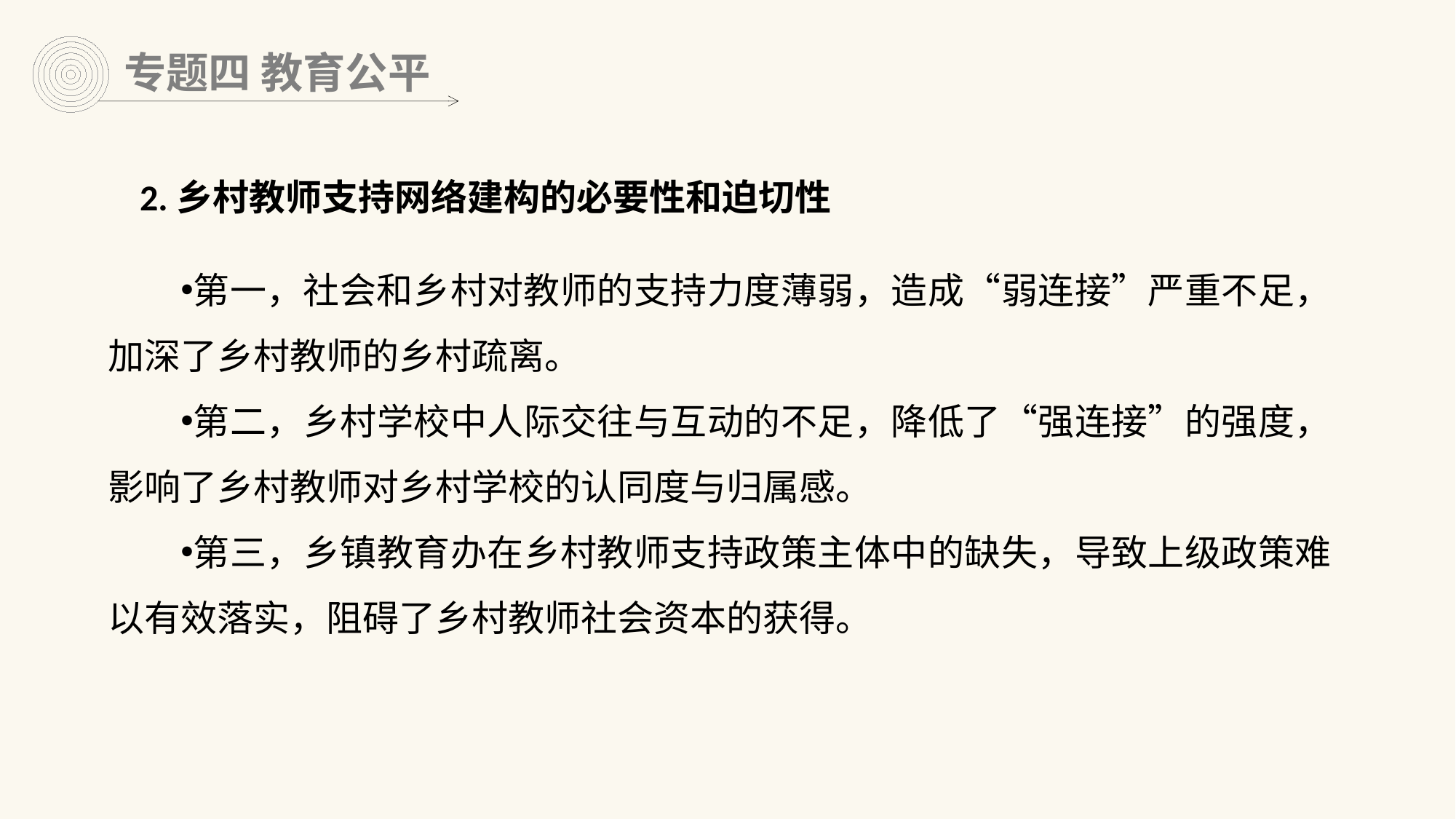

专题四 教育公平
2.乡村教师支持网络建构的必要性和迫切性
第一，社会和乡村对教师的支持力度薄弱，造成“弱连接”严重不足，加深了乡村教师的乡村疏离。
第二，乡村学校中人际交往与互动的不足，降低了“强连接”的强度， 影响了乡村教师对乡村学校的认同度与归属感。
第三，乡镇教育办在乡村教师支持政策主体中的缺失，导致上级政策难以有效落实，阻碍了乡村教师社会资本的获得。